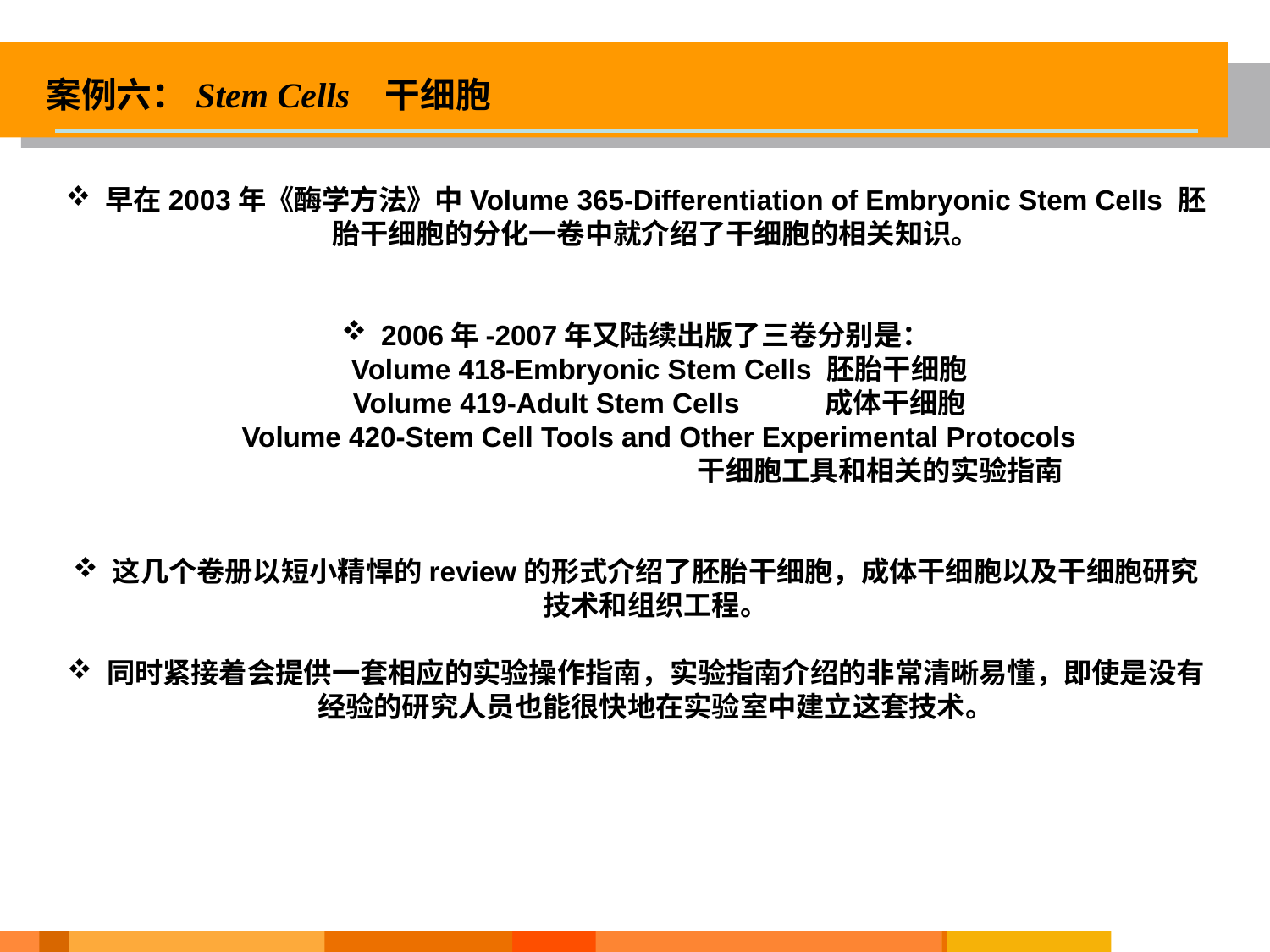

案例六：Stem Cells   干细胞

早在2003年《酶学方法》中Volume 365-Differentiation of Embryonic Stem Cells 胚胎干细胞的分化一卷中就介绍了干细胞的相关知识。

2006年-2007年又陆续出版了三卷分别是：
      Volume 418-Embryonic Stem Cells 胚胎干细胞
      Volume 419-Adult Stem Cells          成体干细胞
      Volume 420-Stem Cell Tools and Other Experimental Protocols
                                                                            干细胞工具和相关的实验指南

这几个卷册以短小精悍的review的形式介绍了胚胎干细胞，成体干细胞以及干细胞研究技术和组织工程。

同时紧接着会提供一套相应的实验操作指南，实验指南介绍的非常清晰易懂，即使是没有经验的研究人员也能很快地在实验室中建立这套技术。